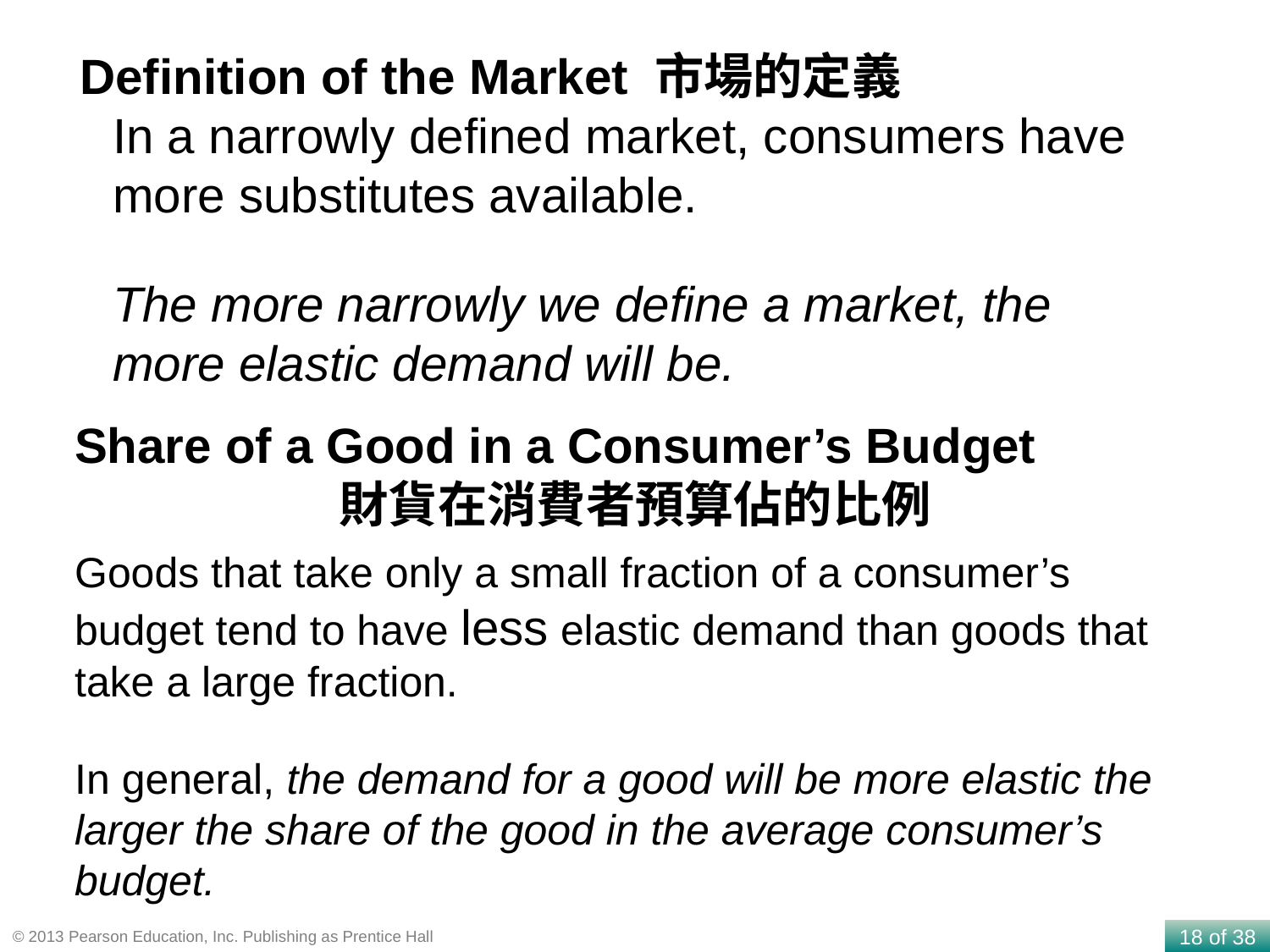

Definition of the Market 市場的定義
In a narrowly defined market, consumers have more substitutes available.
The more narrowly we define a market, the more elastic demand will be.
Share of a Good in a Consumer’s Budget
財貨在消費者預算佔的比例
Goods that take only a small fraction of a consumer’s budget tend to have less elastic demand than goods that take a large fraction.
In general, the demand for a good will be more elastic the larger the share of the good in the average consumer’s budget.